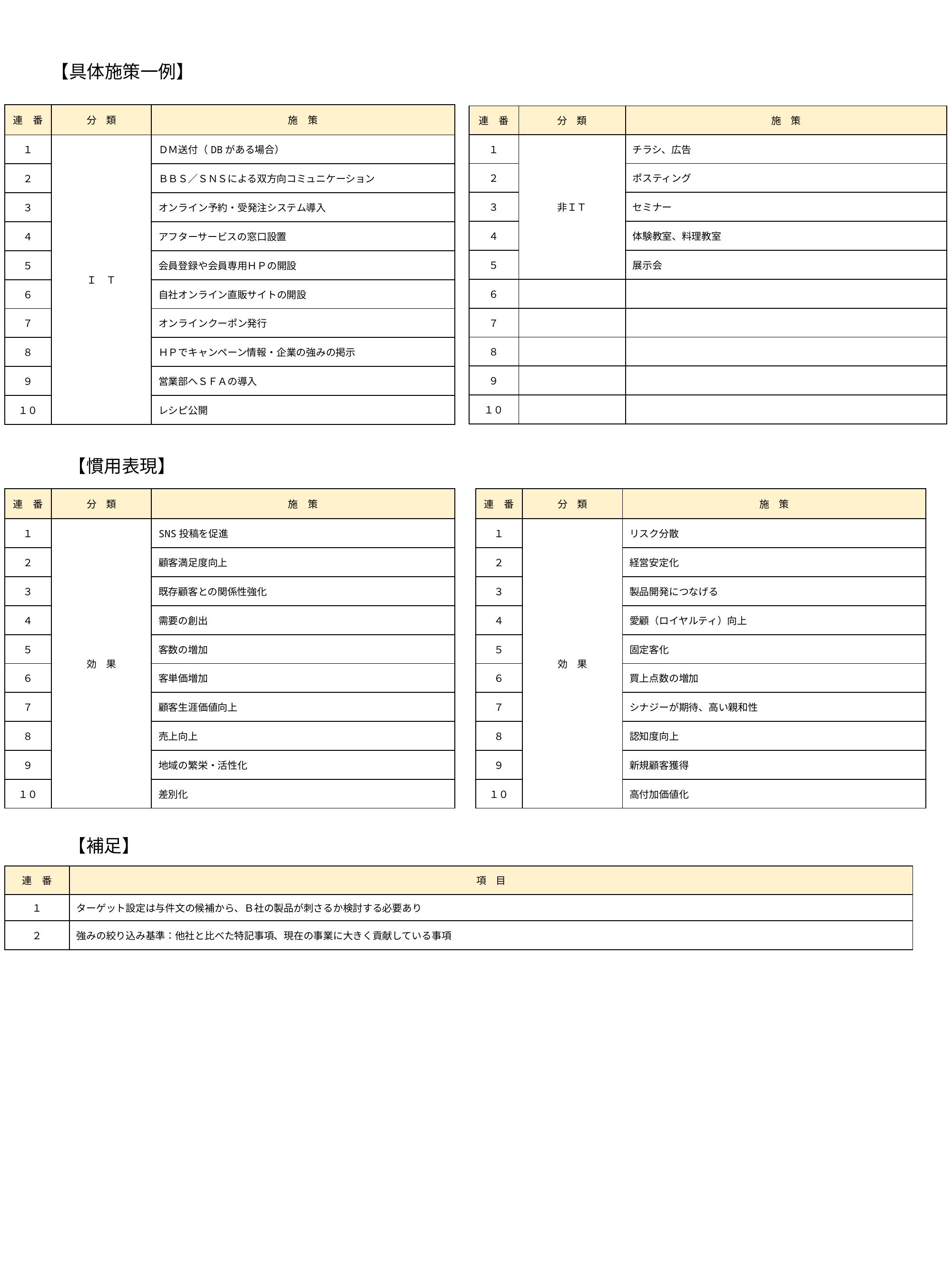

【具体施策一例】
| 連　番 | 分　類 | 施　策 |
| --- | --- | --- |
| １ | Ｉ　Ｔ | ＤＭ送付（DBがある場合） |
| ２ |  | ＢＢＳ／ＳＮＳによる双方向コミュニケーション |
| ３ |  | オンライン予約・受発注システム導入 |
| ４ |  | アフターサービスの窓口設置 |
| ５ |  | 会員登録や会員専用ＨＰの開設 |
| ６ |  | 自社オンライン直販サイトの開設 |
| ７ |  | オンラインクーポン発行 |
| ８ |  | ＨＰでキャンペーン情報・企業の強みの掲示 |
| ９ |  | 営業部へＳＦＡの導入 |
| １０ |  | レシピ公開 |
| 連　番 | 分　類 | 施　策 |
| --- | --- | --- |
| １ | 非ＩＴ | チラシ、広告 |
| ２ |  | ポスティング |
| ３ |  | セミナー |
| ４ |  | 体験教室、料理教室 |
| ５ |  | 展示会 |
| ６ |  |  |
| ７ |  |  |
| ８ |  |  |
| ９ |  |  |
| １０ |  |  |
【慣用表現】
| 連　番 | 分　類 | 施　策 |
| --- | --- | --- |
| １ | 効　果 | SNS投稿を促進 |
| ２ |  | 顧客満足度向上 |
| ３ |  | 既存顧客との関係性強化 |
| ４ |  | 需要の創出 |
| ５ |  | 客数の増加 |
| ６ |  | 客単価増加 |
| ７ |  | 顧客生涯価値向上 |
| ８ |  | 売上向上 |
| ９ |  | 地域の繁栄・活性化 |
| １０ |  | 差別化 |
| 連　番 | 分　類 | 施　策 |
| --- | --- | --- |
| １ | 効　果 | リスク分散 |
| ２ |  | 経営安定化 |
| ３ |  | 製品開発につなげる |
| ４ |  | 愛顧（ロイヤルティ）向上 |
| ５ |  | 固定客化 |
| ６ |  | 買上点数の増加 |
| ７ |  | シナジーが期待、高い親和性 |
| ８ |  | 認知度向上 |
| ９ |  | 新規顧客獲得 |
| １０ |  | 高付加価値化 |
【補足】
| 連　番 | 項　目 |
| --- | --- |
| １ | ターゲット設定は与件文の候補から、Ｂ社の製品が刺さるか検討する必要あり |
| ２ | 強みの絞り込み基準：他社と比べた特記事項、現在の事業に大きく貢献している事項 |